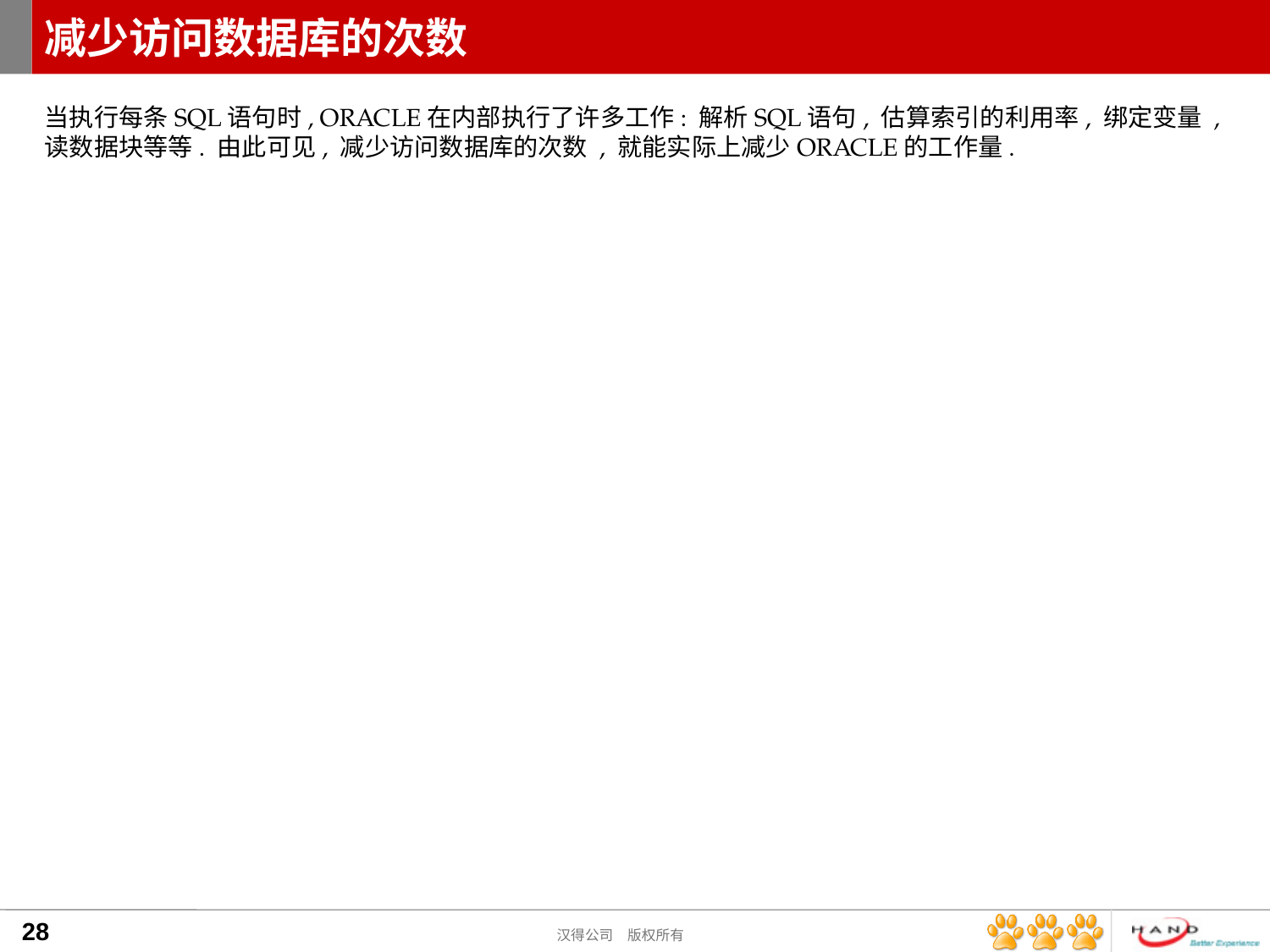

# 减少访问数据库的次数
当执行每条SQL语句时, ORACLE在内部执行了许多工作: 解析SQL语句, 估算索引的利用率, 绑定变量 , 读数据块等等. 由此可见, 减少访问数据库的次数 , 就能实际上减少ORACLE的工作量.

28